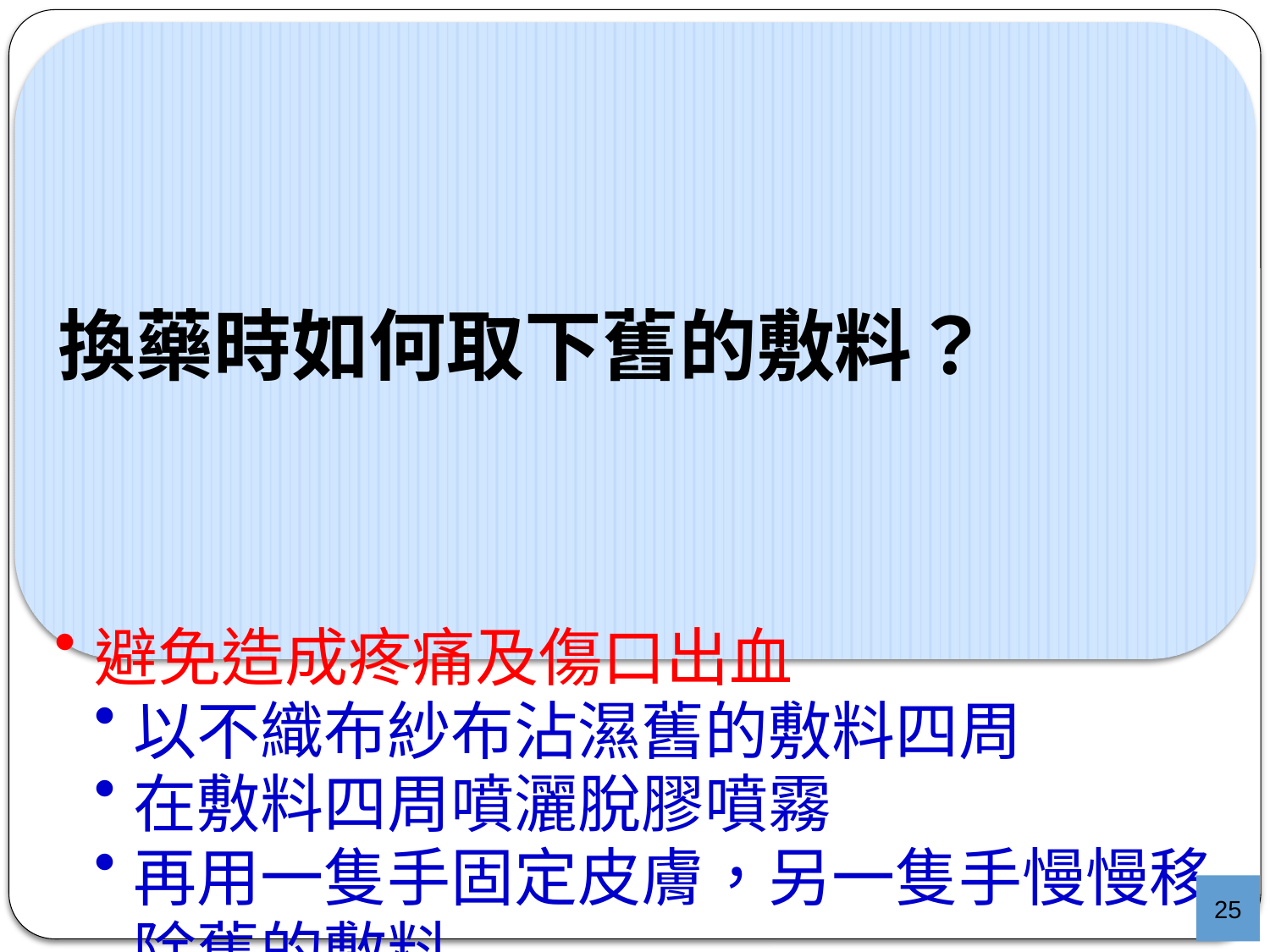

換藥時如何取下舊的敷料？
避免造成疼痛及傷口出血
以不織布紗布沾濕舊的敷料四周
在敷料四周噴灑脫膠噴霧

25